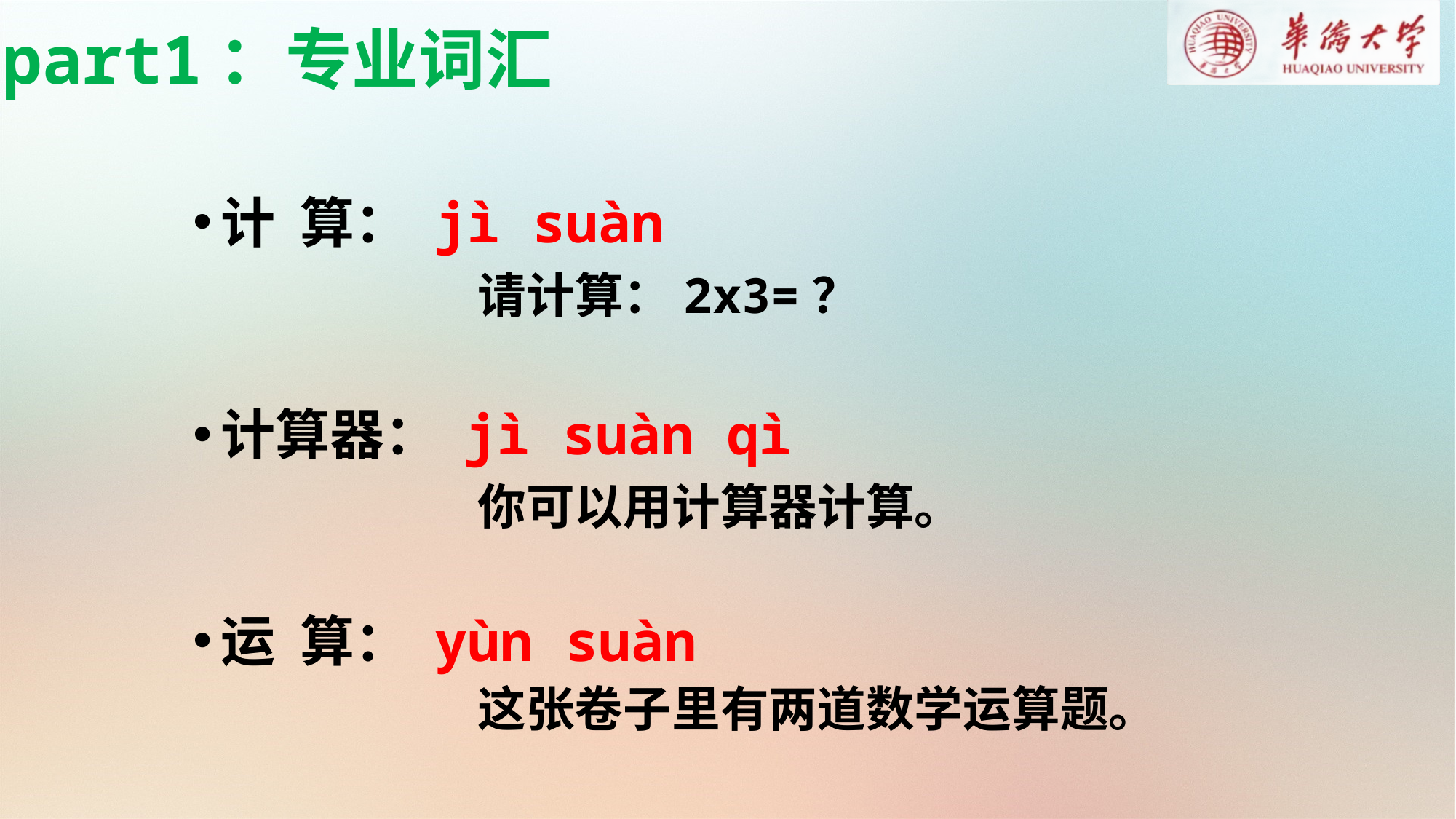

part1：专业词汇
计  算： jì suàn
请计算：2x3=？
计算器： jì suàn qì
你可以用计算器计算。
运  算： yùn suàn
这张卷子里有两道数学运算题。